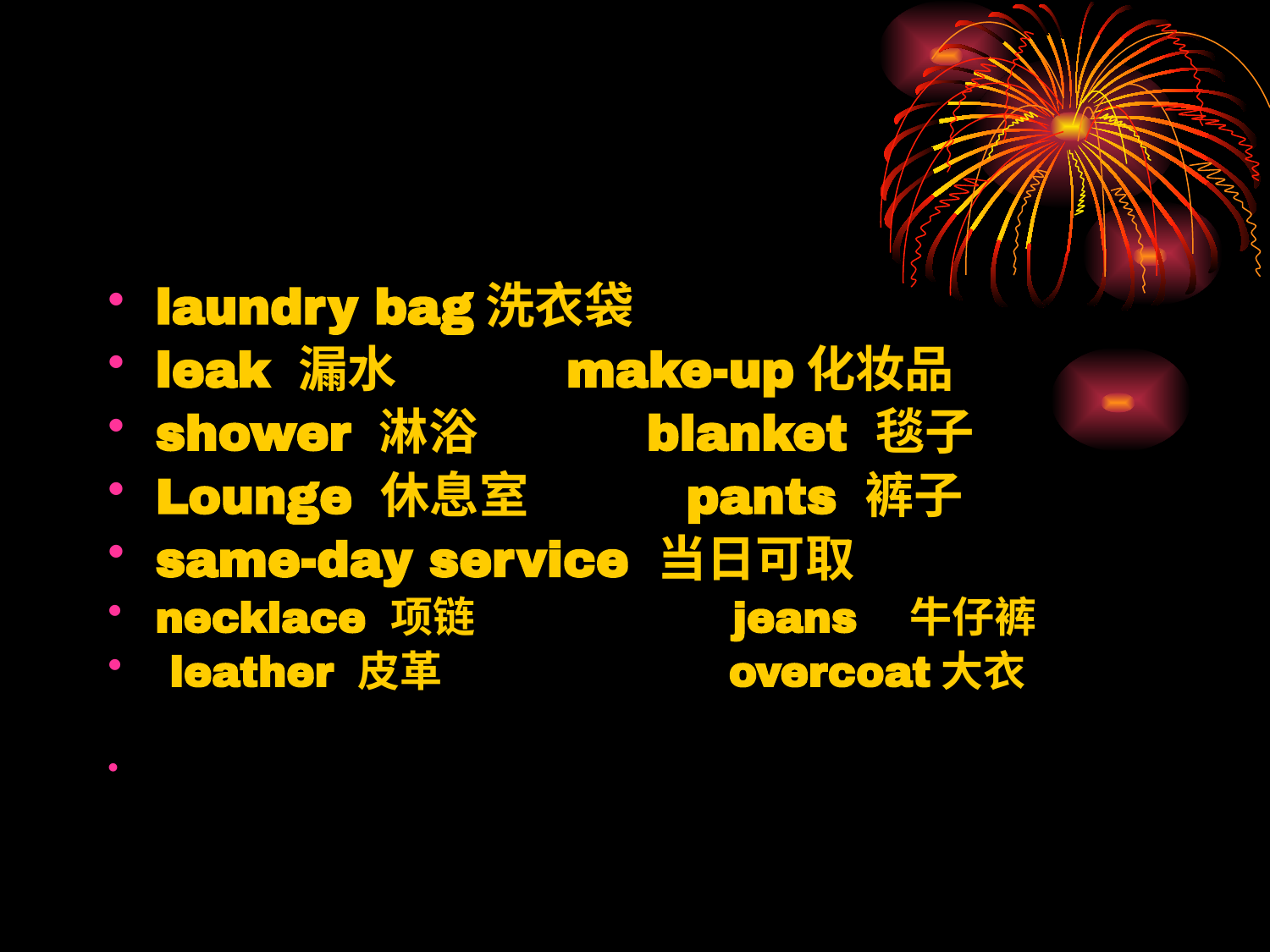

laundry bag洗衣袋
leak 漏水              make-up化妆品
shower 淋浴              blanket 毯子
Lounge 休息室             pants 裤子
same-day service 当日可取
necklace 项链                          jeans   牛仔裤
 leather 皮革                             overcoat大衣